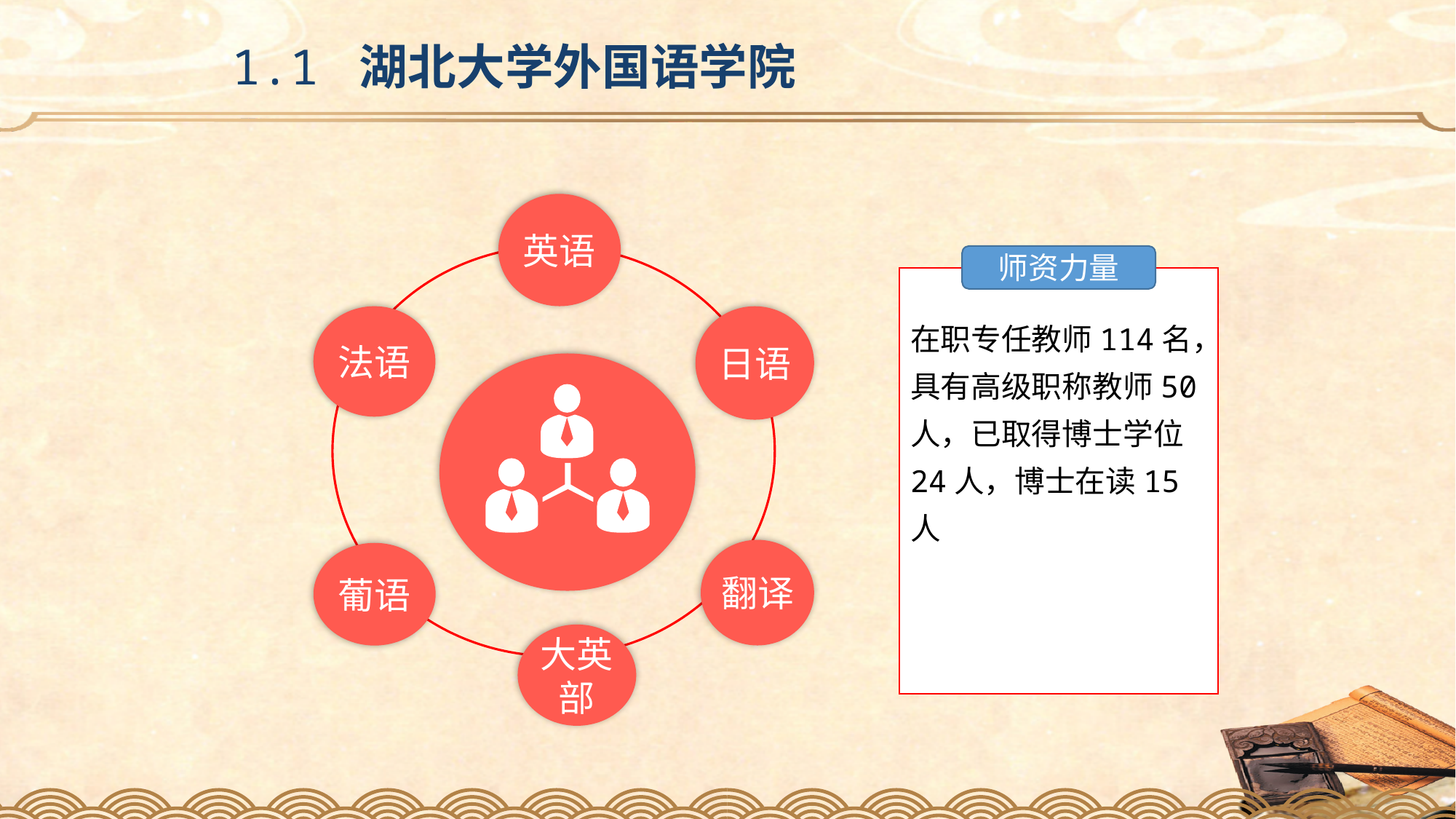

1.1 湖北大学外国语学院
英语
法语
日语

翻译
葡语
大英部

师资力量

在职专任教师114名，具有高级职称教师50人，已取得博士学位24人，博士在读15人